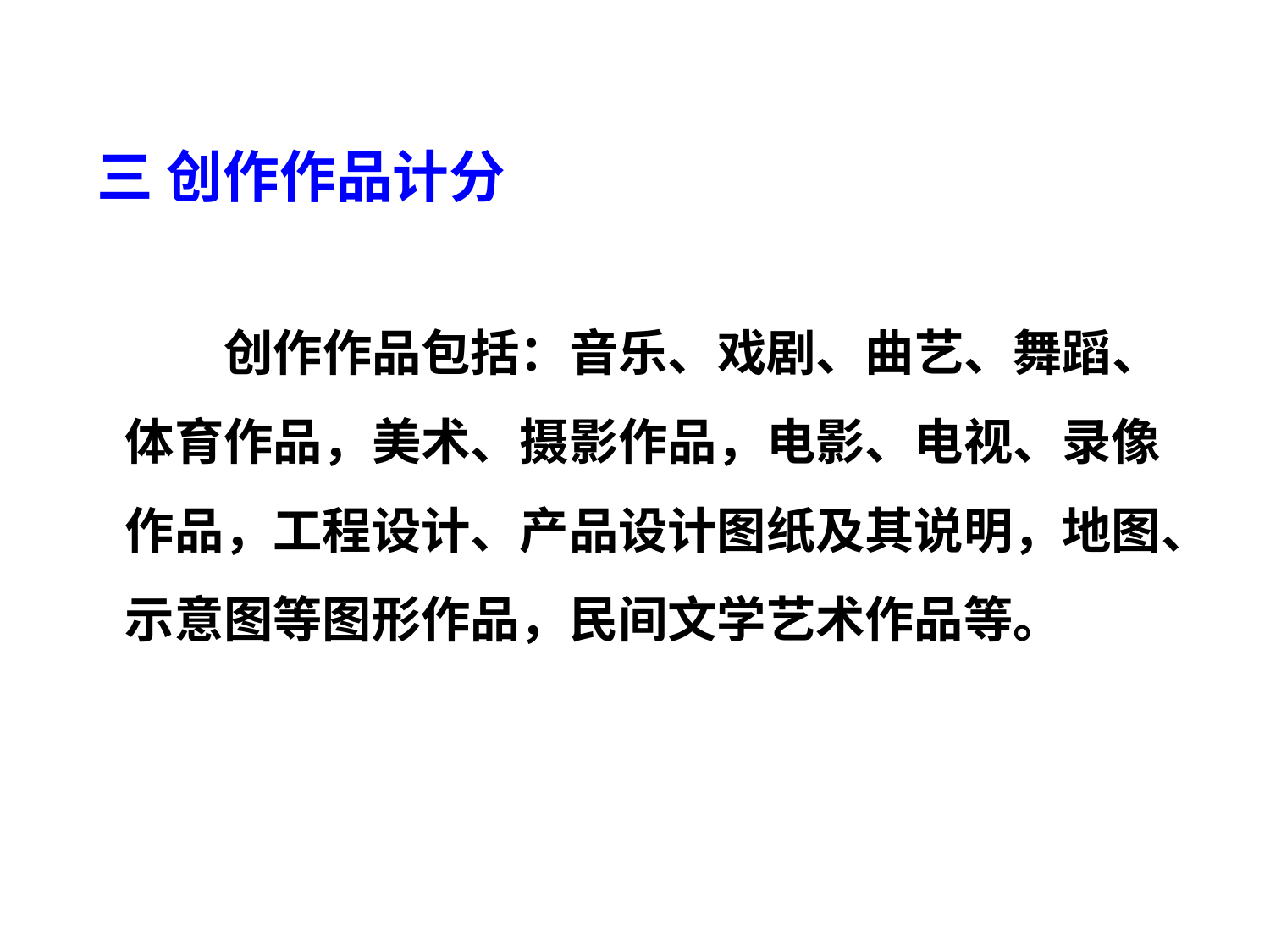

# 三 创作作品计分
            创作作品包括：音乐、戏剧、曲艺、舞蹈、体育作品，美术、摄影作品，电影、电视、录像作品，工程设计、产品设计图纸及其说明，地图、示意图等图形作品，民间文学艺术作品等。